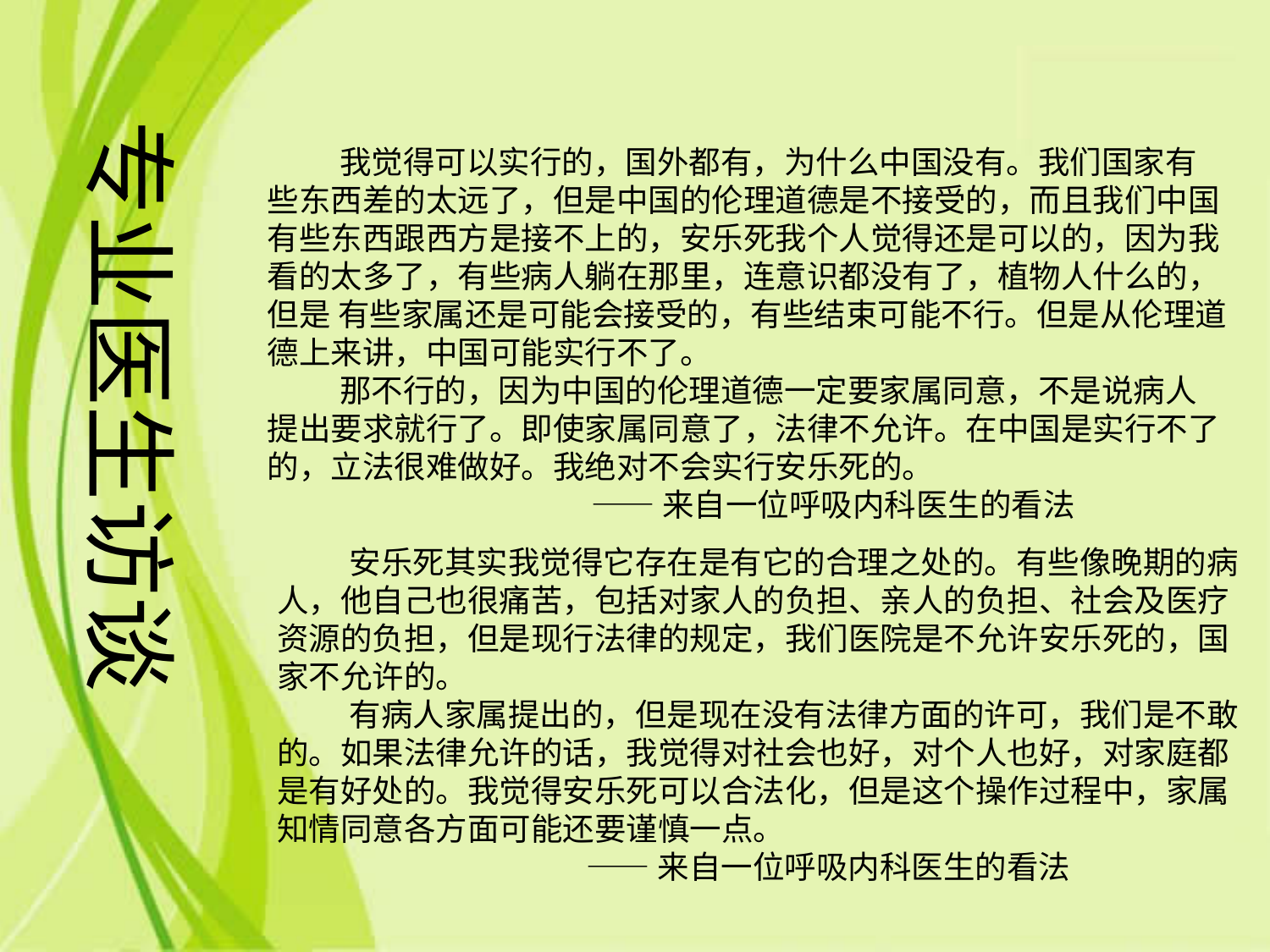

专业医生访谈
         我觉得可以实行的，国外都有，为什么中国没有。我们国家有些东西差的太远了，但是中国的伦理道德是不接受的，而且我们中国有些东西跟西方是接不上的，安乐死我个人觉得还是可以的，因为我看的太多了，有些病人躺在那里，连意识都没有了，植物人什么的，但是 有些家属还是可能会接受的，有些结束可能不行。但是从伦理道德上来讲，中国可能实行不了。
         那不行的，因为中国的伦理道德一定要家属同意，不是说病人提出要求就行了。即使家属同意了，法律不允许。在中国是实行不了的，立法很难做好。我绝对不会实行安乐死的。
                                             ——来自一位呼吸内科医生的看法

         安乐死其实我觉得它存在是有它的合理之处的。有些像晚期的病人，他自己也很痛苦，包括对家人的负担、亲人的负担、社会及医疗资源的负担，但是现行法律的规定，我们医院是不允许安乐死的，国家不允许的。
         有病人家属提出的，但是现在没有法律方面的许可，我们是不敢的。如果法律允许的话，我觉得对社会也好，对个人也好，对家庭都是有好处的。我觉得安乐死可以合法化，但是这个操作过程中，家属知情同意各方面可能还要谨慎一点。
                                           ——来自一位呼吸内科医生的看法